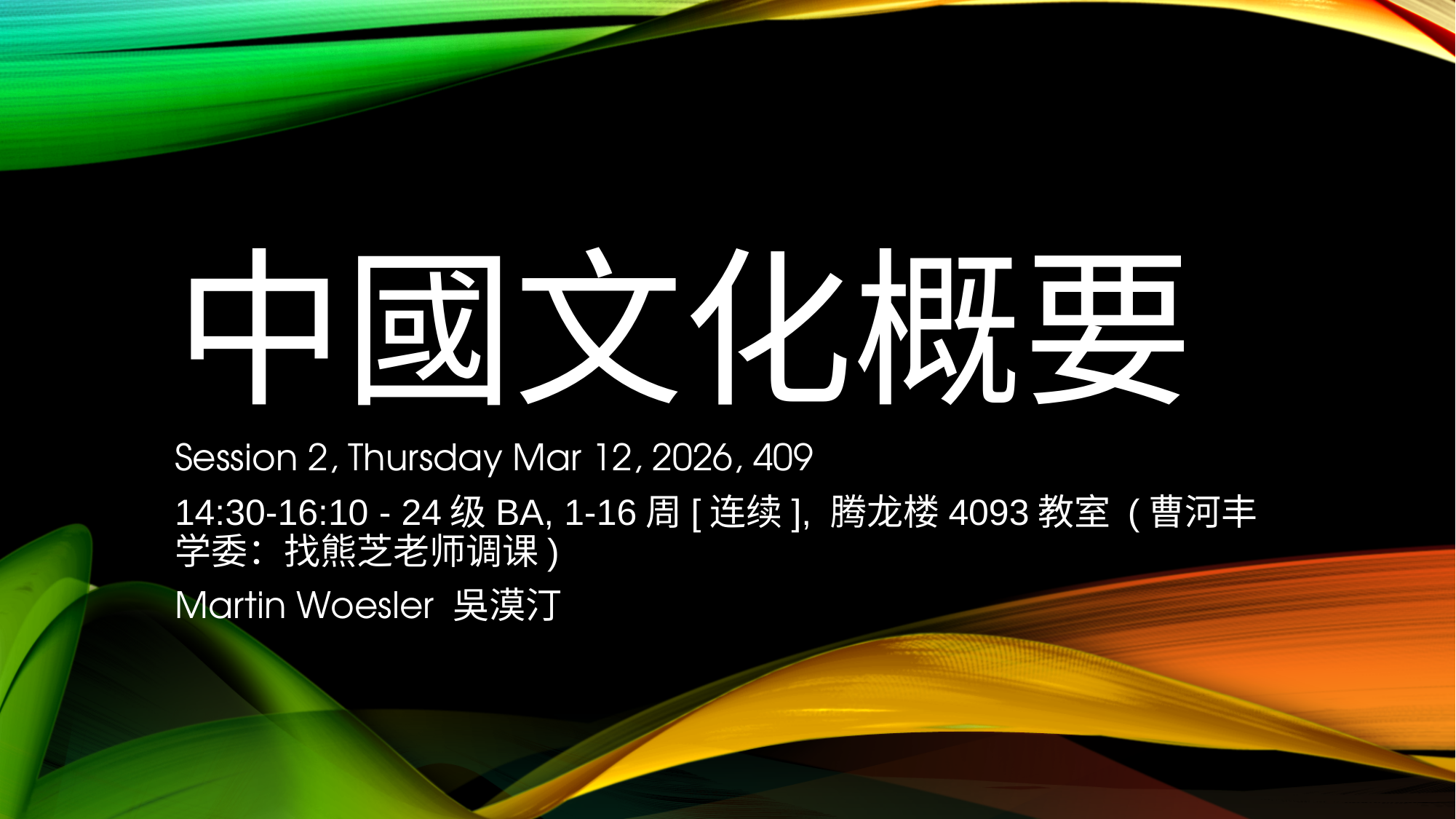

# 中國文化概要
Session 2, Thursday Mar 12, 2026, 409
14:30-16:10 - 24级BA, 1-16周[连续], 腾龙楼4093教室 (曹河丰学委：找熊芝老师调课)
Martin Woesler 吳漠汀